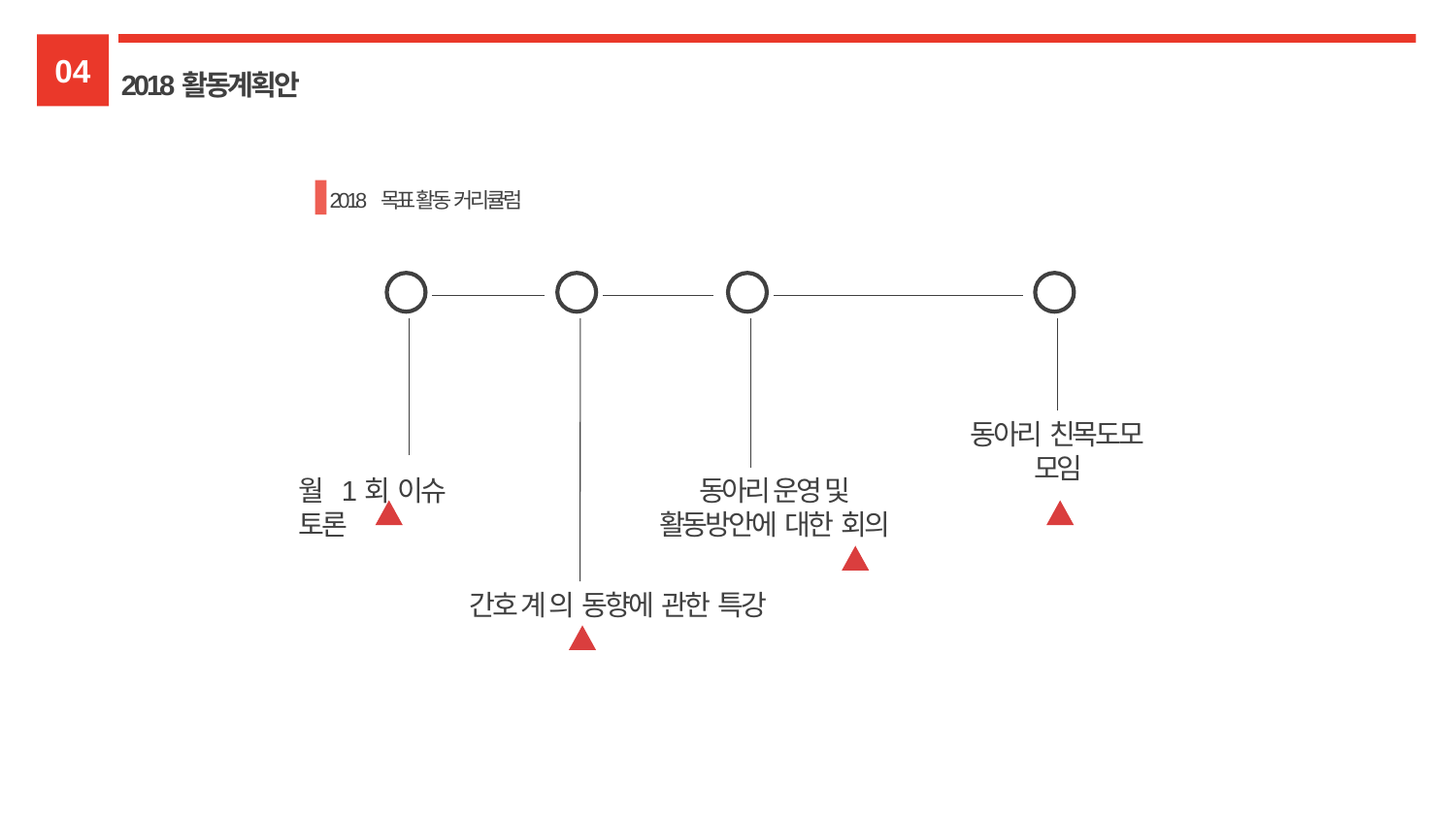

04
2018활동계획안
2018  목표 활동  커리큘럼

동아리  친목도모  모임
월  1회  이슈 토론
동아리 운영 및
활동방안에  대한  회의

간호 계 의  동향에  관한  특강